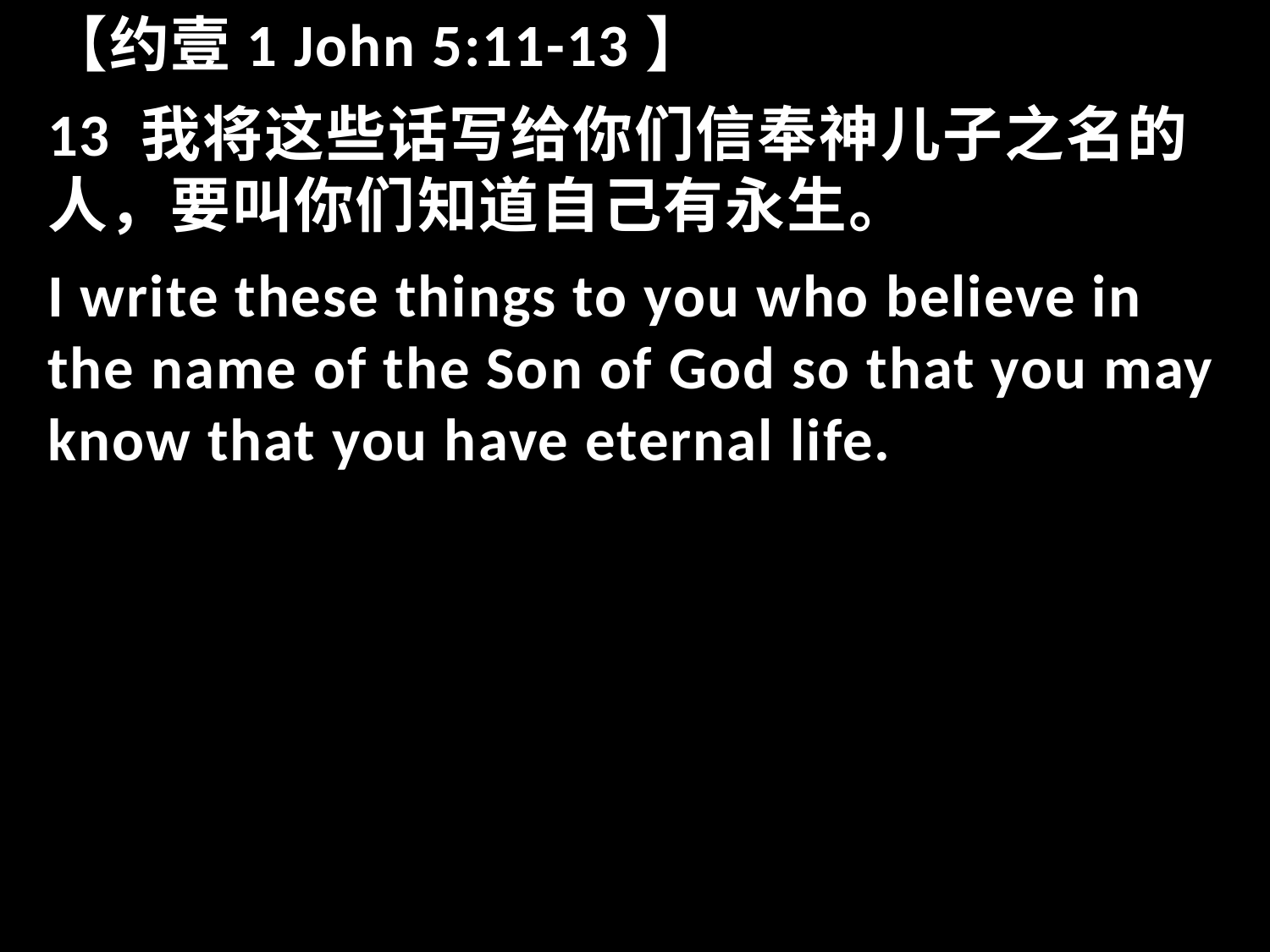

【约壹1 John 5:11-13】
13 我将这些话写给你们信奉神儿子之名的人，要叫你们知道自己有永生。
I write these things to you who believe in the name of the Son of God so that you may know that you have eternal life.